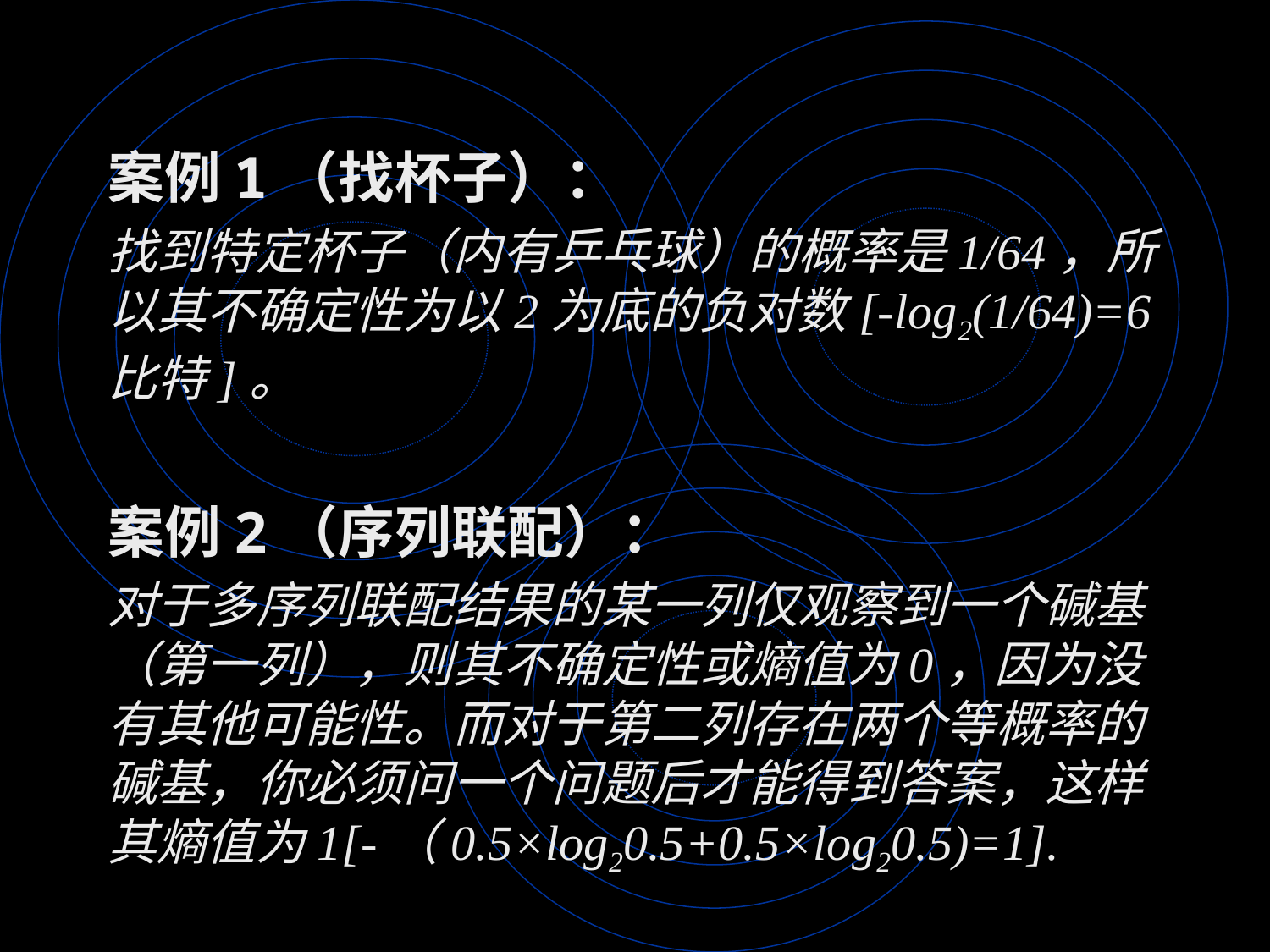

案例1（找杯子）：
找到特定杯子（内有乒乓球）的概率是1/64，所以其不确定性为以2为底的负对数[-log2(1/64)=6比特]。

案例2（序列联配）：
对于多序列联配结果的某一列仅观察到一个碱基（第一列），则其不确定性或熵值为0，因为没有其他可能性。而对于第二列存在两个等概率的碱基，你必须问一个问题后才能得到答案，这样其熵值为1[-（0.5×log20.5+0.5×log20.5)=1].